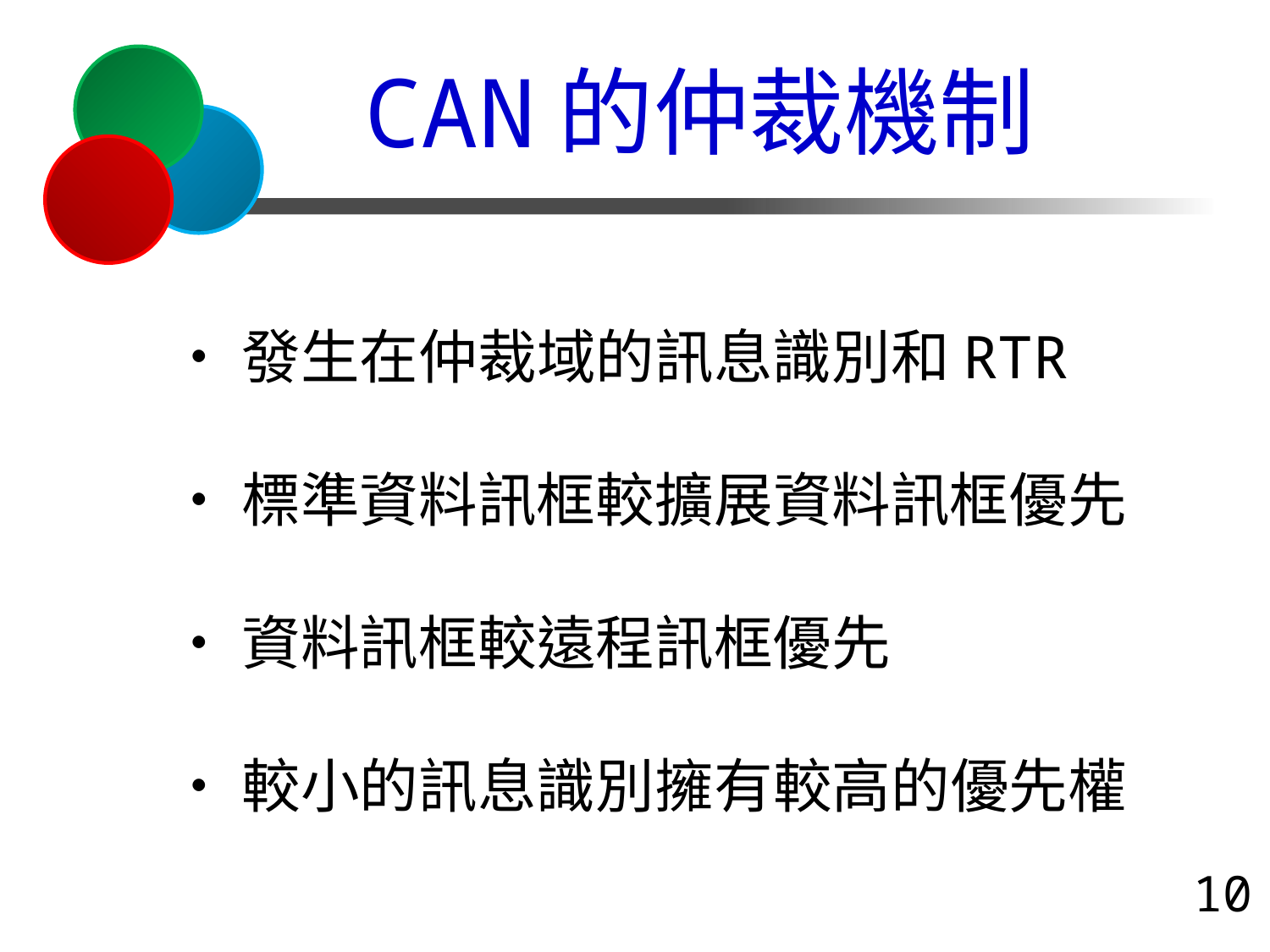

CAN的仲裁機制

•發生在仲裁域的訊息識別和RTR

•標準資料訊框較擴展資料訊框優先

•資料訊框較遠程訊框優先

•較小的訊息識別擁有較高的優先權
10